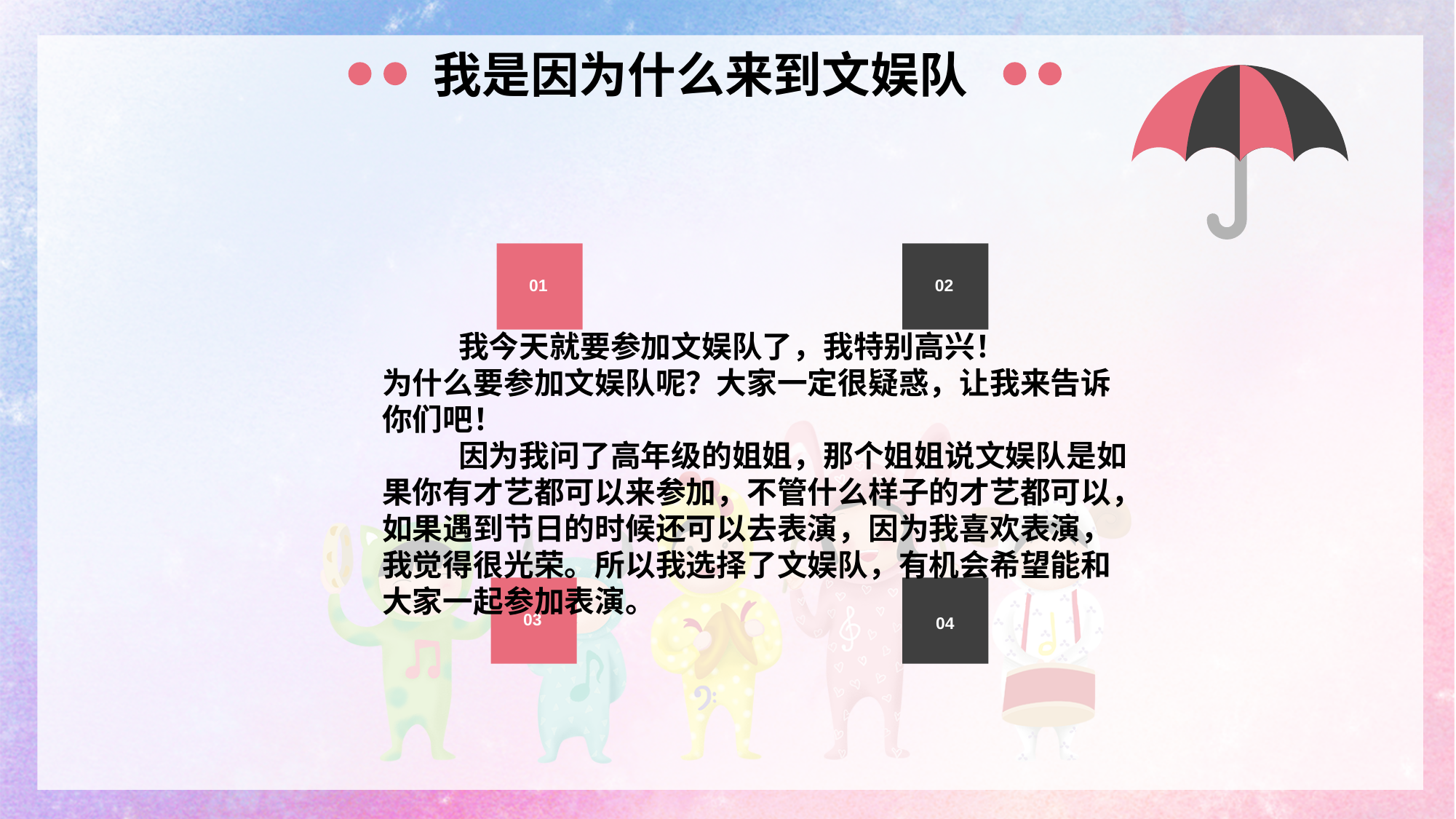

我是因为什么来到文娱队

01
02
          我今天就要参加文娱队了，我特别高兴！
为什么要参加文娱队呢？大家一定很疑惑，让我来告诉你们吧！
          因为我问了高年级的姐姐，那个姐姐说文娱队是如果你有才艺都可以来参加，不管什么样子的才艺都可以，如果遇到节日的时候还可以去表演，因为我喜欢表演，我觉得很光荣。所以我选择了文娱队，有机会希望能和大家一起参加表演。

03
04